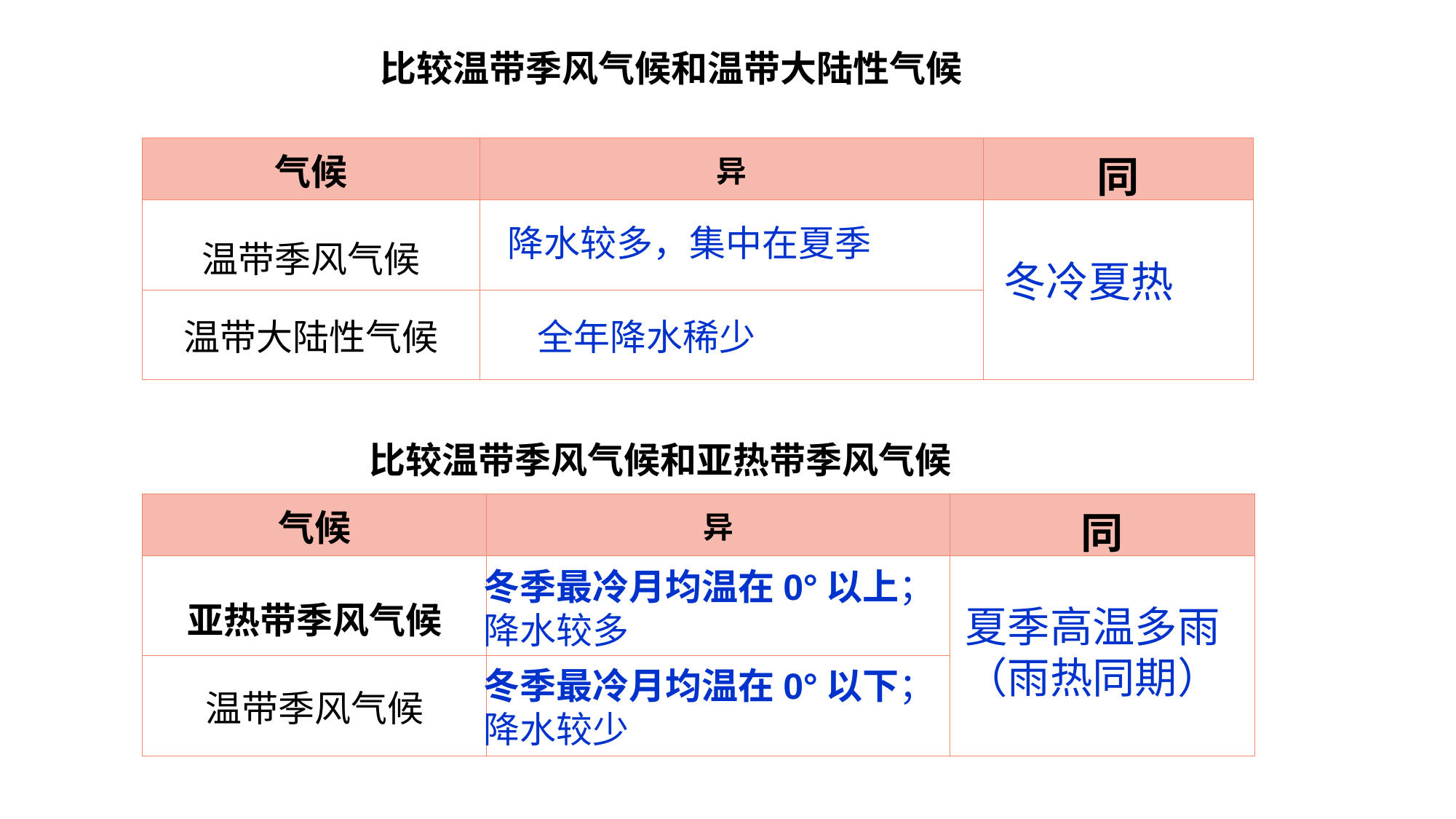

比较温带季风气候和温带大陆性气候
| 气候 | 异 | 同 |
| --- | --- | --- |
| 温带季风气候 |  |  |
| 温带大陆性气候 |  |  |
降水较多，集中在夏季
冬冷夏热
全年降水稀少
比较温带季风气候和亚热带季风气候
| 气候 | 异 | 同 |
| --- | --- | --- |
| 亚热带季风气候 |  |  |
| 温带季风气候 |  |  |
冬季最冷月均温在0°以上；降水较多
夏季高温多雨
（雨热同期）
冬季最冷月均温在0°以下；降水较少